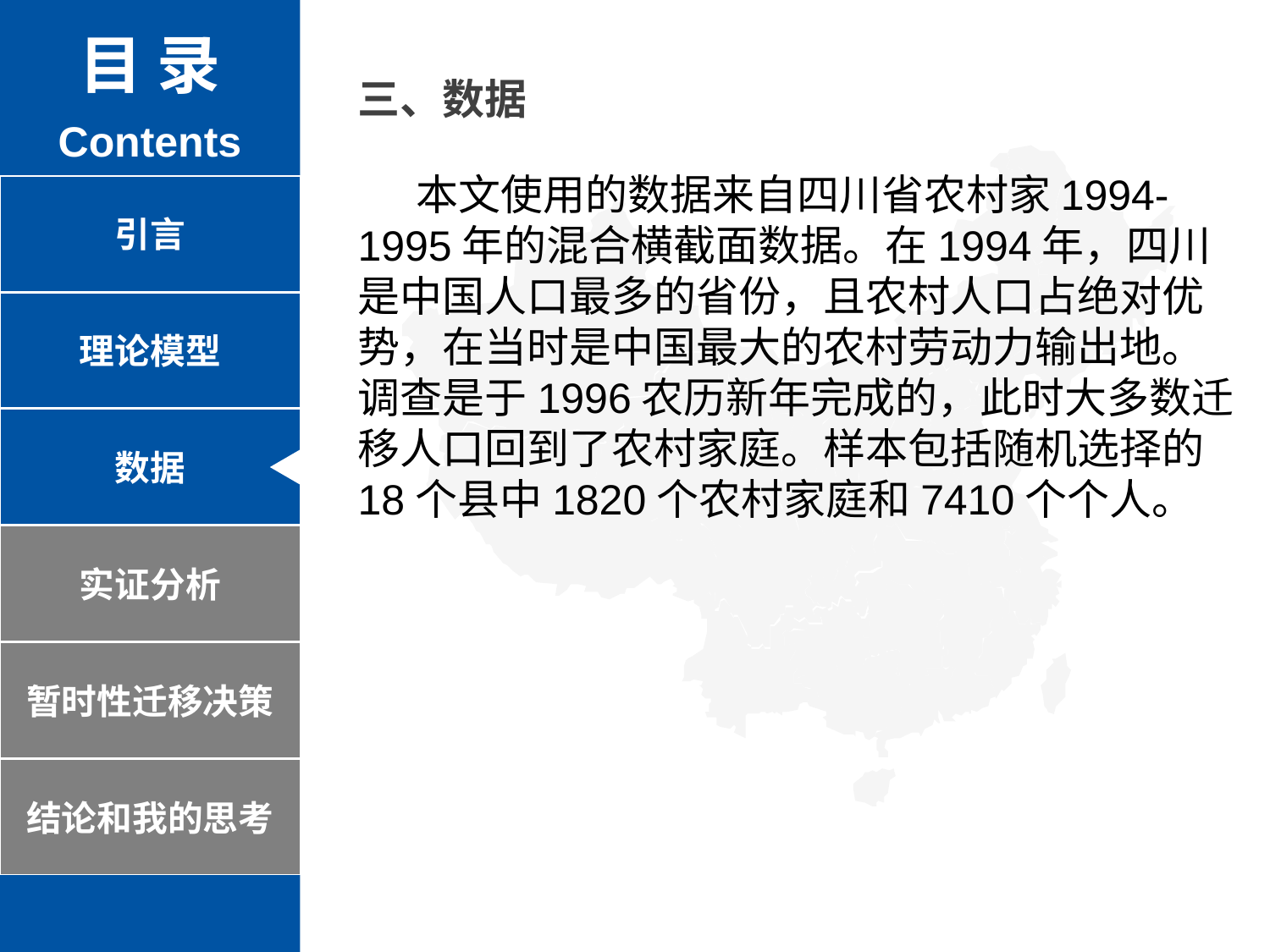

目 录
Contents
三、数据
     本文使用的数据来自四川省农村家1994-1995年的混合横截面数据。在1994年，四川是中国人口最多的省份，且农村人口占绝对优势，在当时是中国最大的农村劳动力输出地。调查是于1996农历新年完成的，此时大多数迁移人口回到了农村家庭。样本包括随机选择的18个县中1820个农村家庭和7410个个人。
引言
理论模型
数据

实证分析
暂时性迁移决策
结论和我的思考